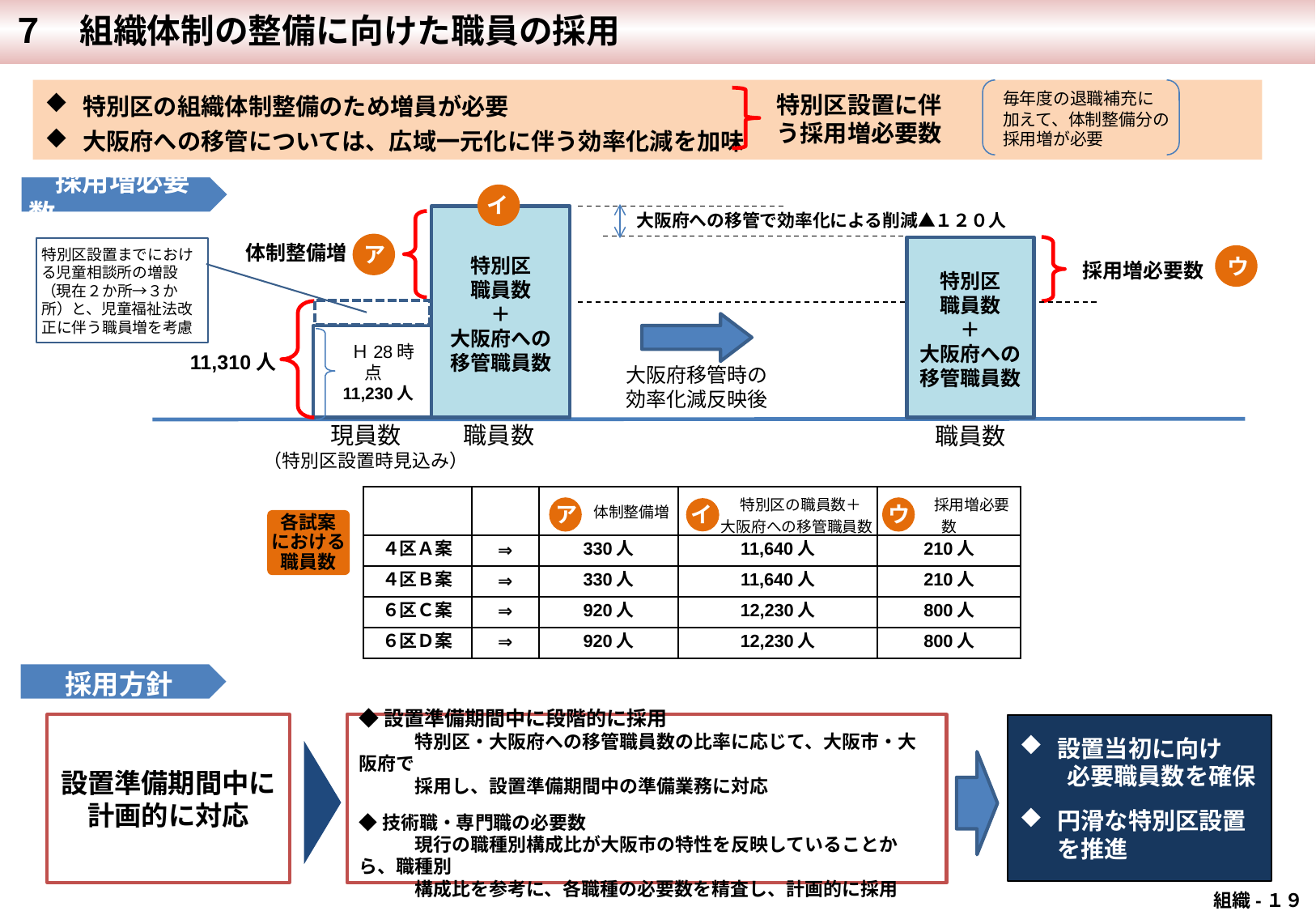

７　組織体制の整備に向けた職員の採用
特別区の組織体制整備のため増員が必要
大阪府への移管については、広域一元化に伴う効率化減を加味

毎年度の退職補充に
加えて、体制整備分の
採用増が必要

特別区設置に伴う採用増必要数
　採用増必要数

イ
大阪府への移管で効率化による削減▲１２０人

特別区
職員数
＋
大阪府への
移管職員数

体制整備増

ア

特別区
職員数
＋
大阪府への
移管職員数

特別区設置までにおける児童相談所の増設（現在２か所→３か所）と、児童福祉法改正に伴う職員増を考慮
採用増必要数

ウ

　Ｈ28時点
  11,230人

11,310人
大阪府移管時の
効率化減反映後
現員数
（特別区設置時見込み）
職員数
職員数
|  |  | 体制整備増 | 特別区の職員数＋ 大阪府への移管職員数 | 採用増必要数 |
| --- | --- | --- | --- | --- |
| ４区Ａ案 | ⇒ | 330人 | 11,640人 | 210人 |
| ４区Ｂ案 | ⇒ | 330人 | 11,640人 | 210人 |
| ６区Ｃ案 | ⇒ | 920人 | 12,230人 | 800人 |
| ６区Ｄ案 | ⇒ | 920人 | 12,230人 | 800人 |
ア

ウ

イ
各試案
における
職員数
採用方針

◆設置準備期間中に段階的に採用
　　　特別区・大阪府への移管職員数の比率に応じて、大阪市・大阪府で
　　　採用し、設置準備期間中の準備業務に対応

◆技術職・専門職の必要数
　　　現行の職種別構成比が大阪市の特性を反映していることから、職種別
　　　構成比を参考に、各職種の必要数を精査し、計画的に採用

設置準備期間中に
計画的に対応
設置当初に向け
　　必要職員数を確保

円滑な特別区設置を推進

 組織-１９